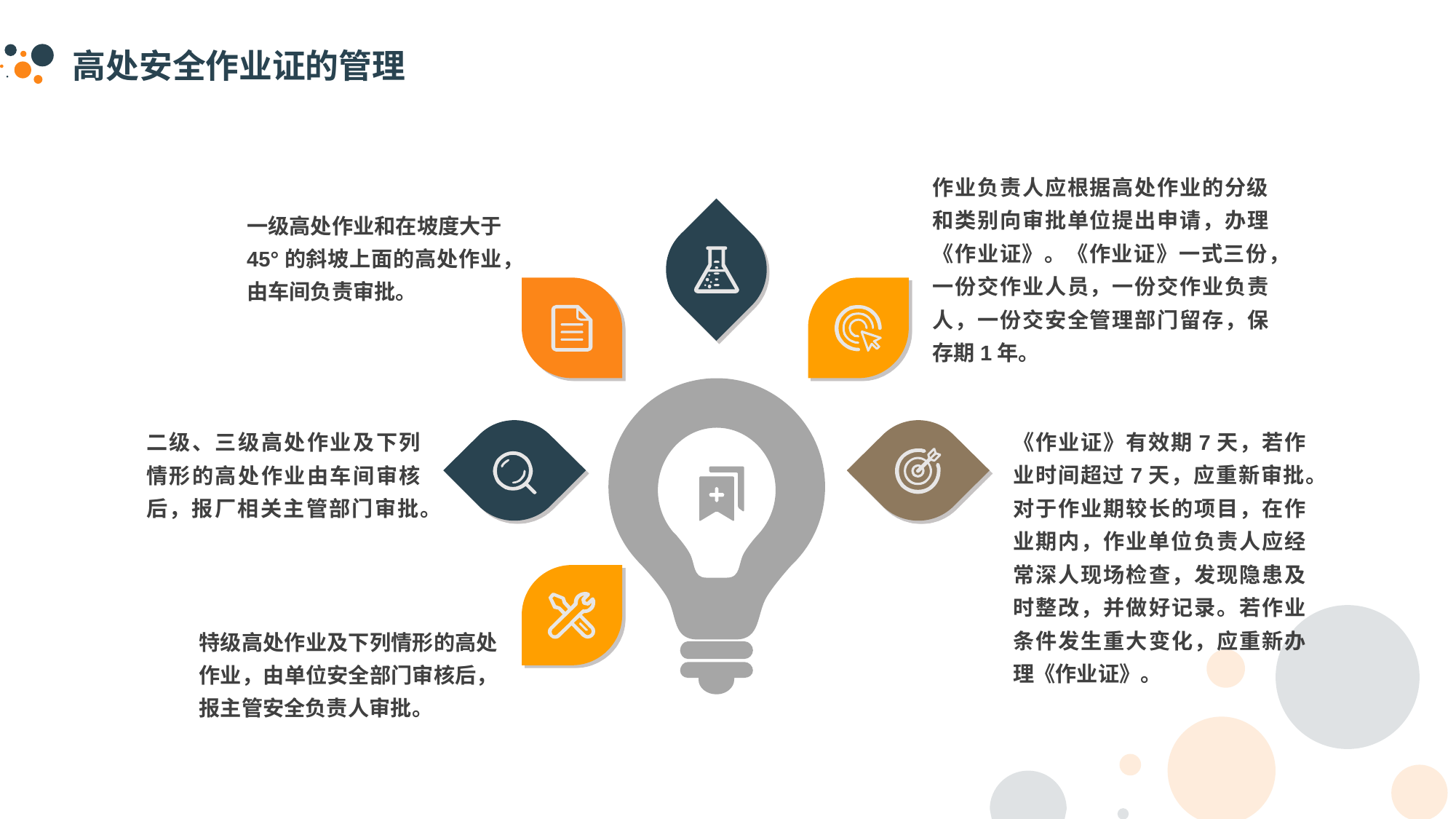

高处安全作业证的管理

作业负责人应根据高处作业的分级和类别向审批单位提出申请，办理《作业证》。《作业证》一式三份，一份交作业人员，一份交作业负责人，一份交安全管理部门留存，保存期1年。

一级高处作业和在坡度大于45°的斜坡上面的高处作业，由车间负责审批。

二级、三级高处作业及下列情形的高处作业由车间审核后，报厂相关主管部门审批。
《作业证》有效期7天，若作业时间超过7天，应重新审批。对于作业期较长的项目，在作业期内，作业单位负责人应经常深人现场检查，发现隐患及时整改，并做好记录。若作业条件发生重大变化，应重新办理《作业证》。

特级高处作业及下列情形的高处作业，由单位安全部门审核后，报主管安全负责人审批。